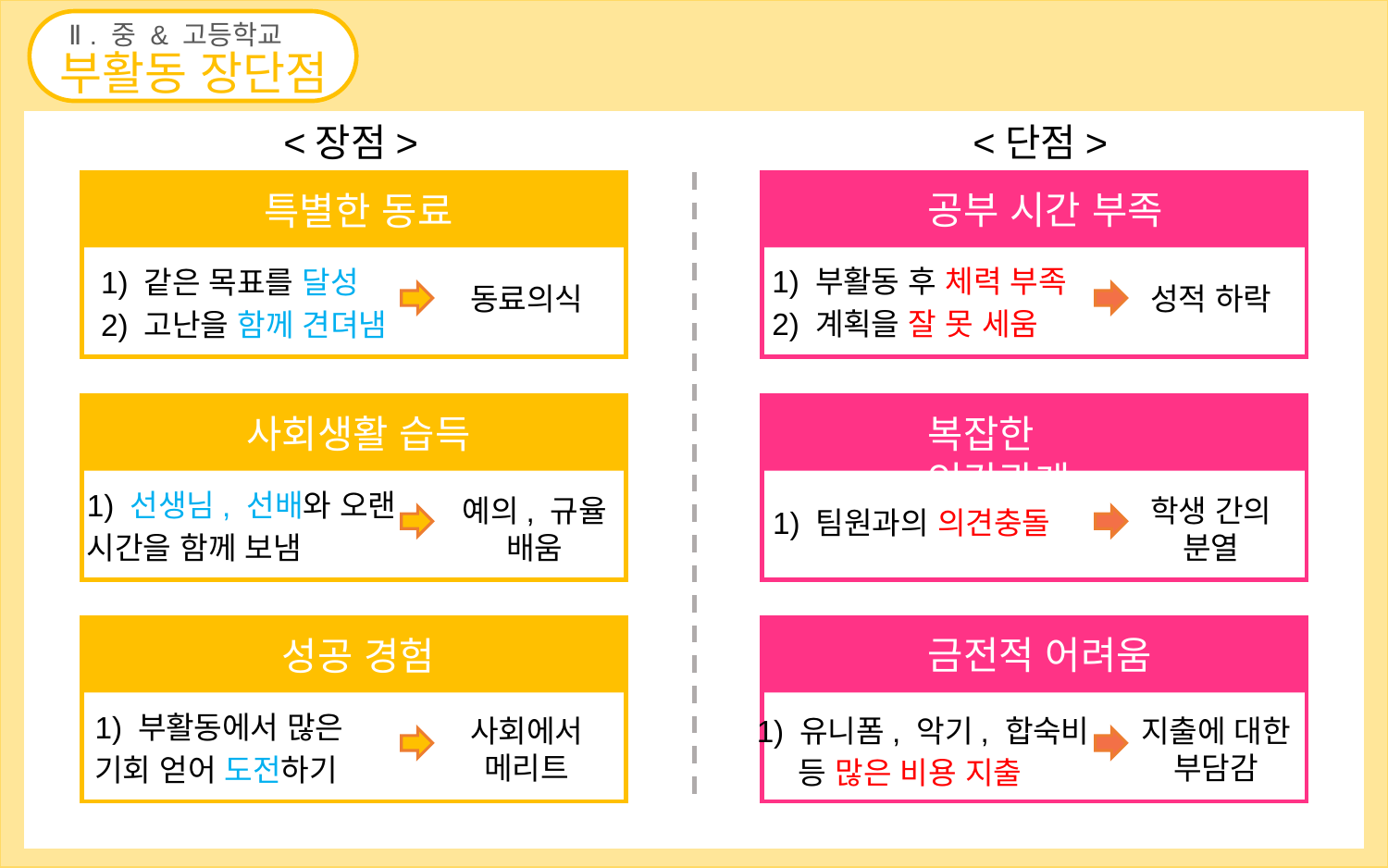

Ⅱ . 중 & 고등학교
부활동 장단점
<장점>
<단점>

특별한 동료
공부 시간 부족
1) 부활동 후 체력 부족
2) 계획을 잘 못 세움
1) 같은 목표를 달성
2) 고난을 함께 견뎌냄
동료의식
성적 하락

사회생활 습득
복잡한 인간관계
1) 선생님, 선배와 오랜
시간을 함께 보냄
학생 간의
분열
예의, 규율
배움
1) 팀원과의 의견충돌

성공 경험
금전적 어려움
1) 부활동에서 많은
기회 얻어 도전하기
1) 유니폼, 악기, 합숙비
    등 많은 비용 지출
사회에서
메리트
지출에 대한
부담감